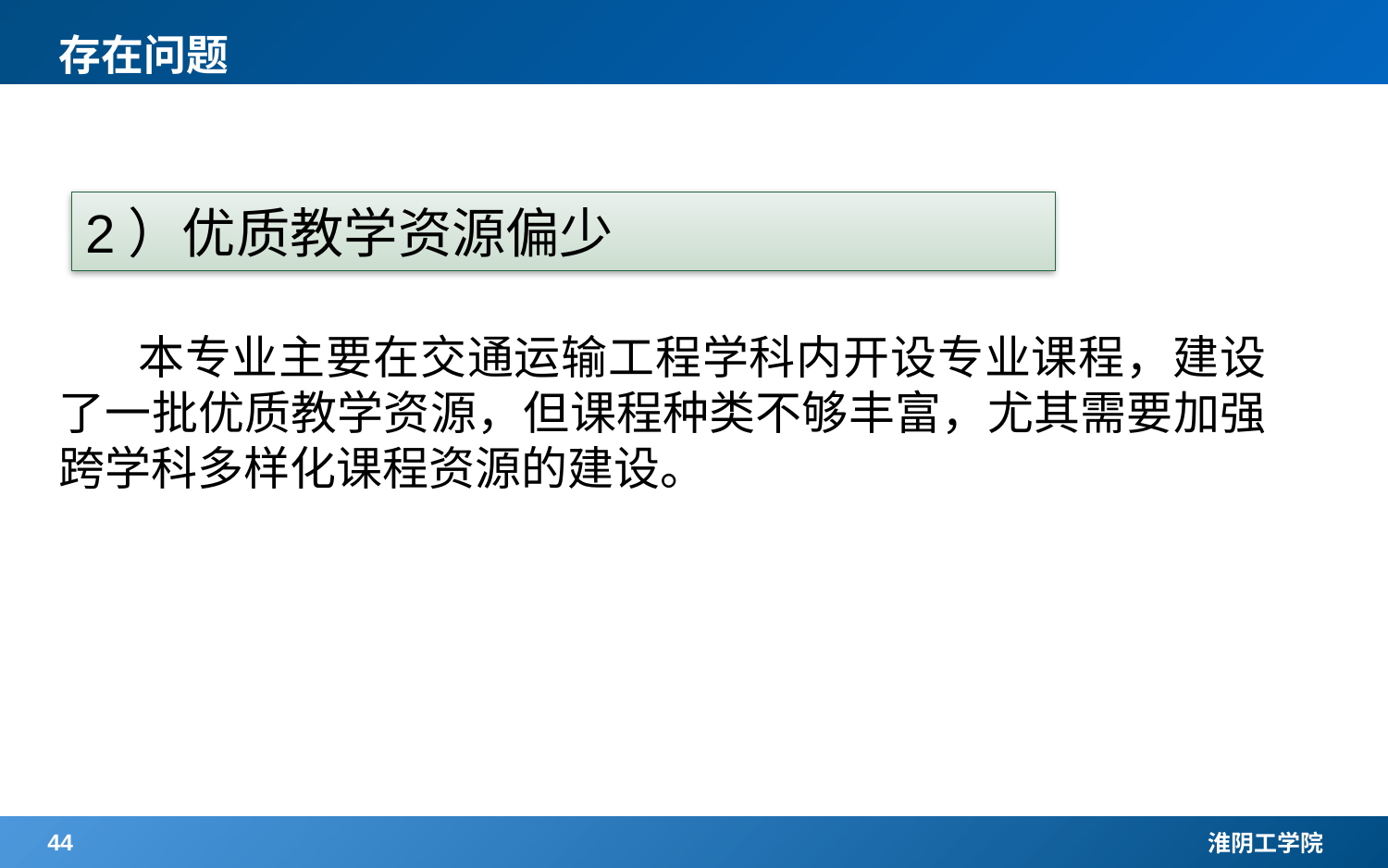

存在问题
2）优质教学资源偏少

      本专业主要在交通运输工程学科内开设专业课程，建设了一批优质教学资源，但课程种类不够丰富，尤其需要加强跨学科多样化课程资源的建设。